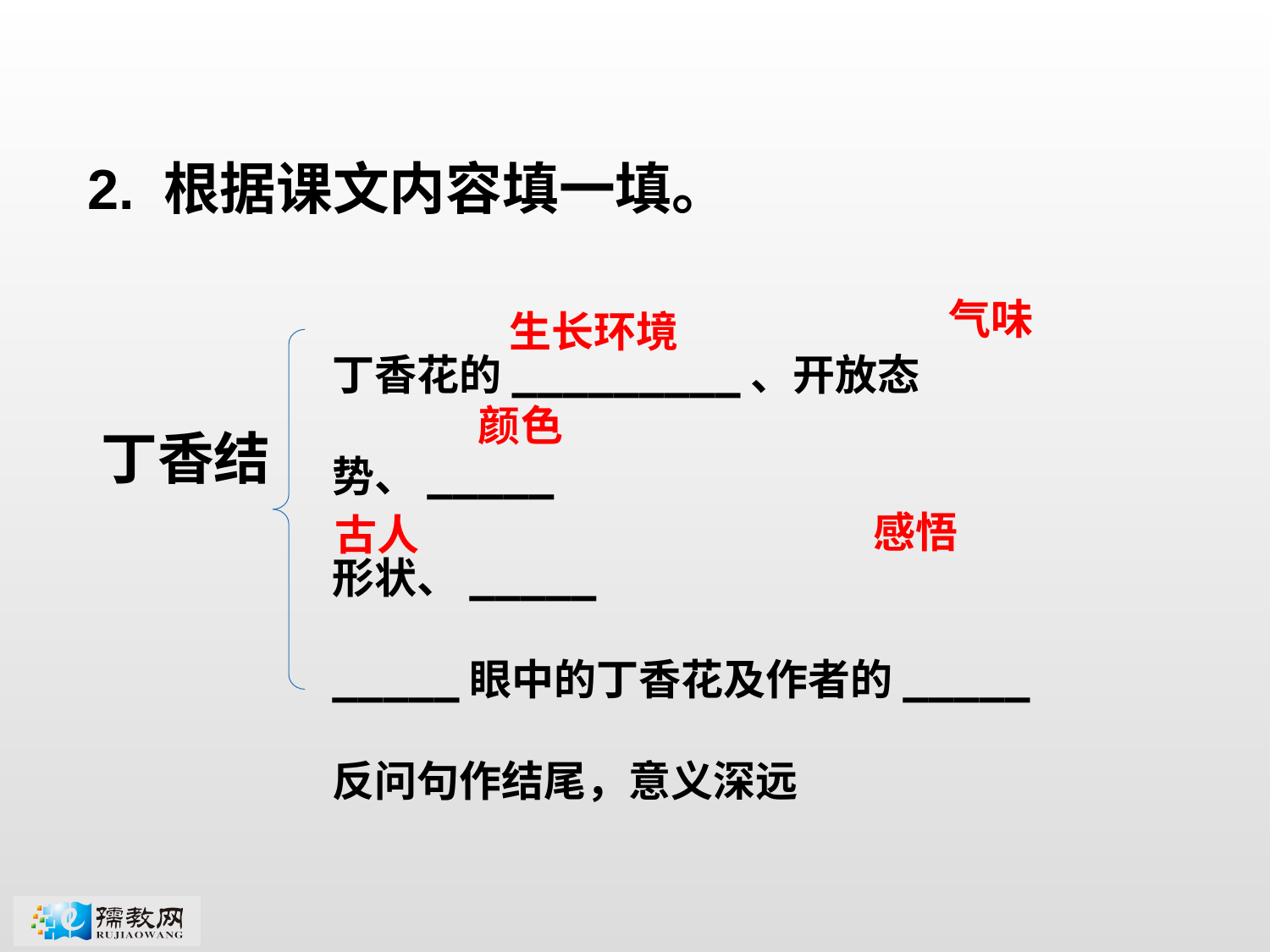

2. 根据课文内容填一填。
气味
丁香花的_________、开放态势、_____
形状、_____
_____眼中的丁香花及作者的_____
反问句作结尾，意义深远
生长环境

颜色
丁香结
感悟
古人